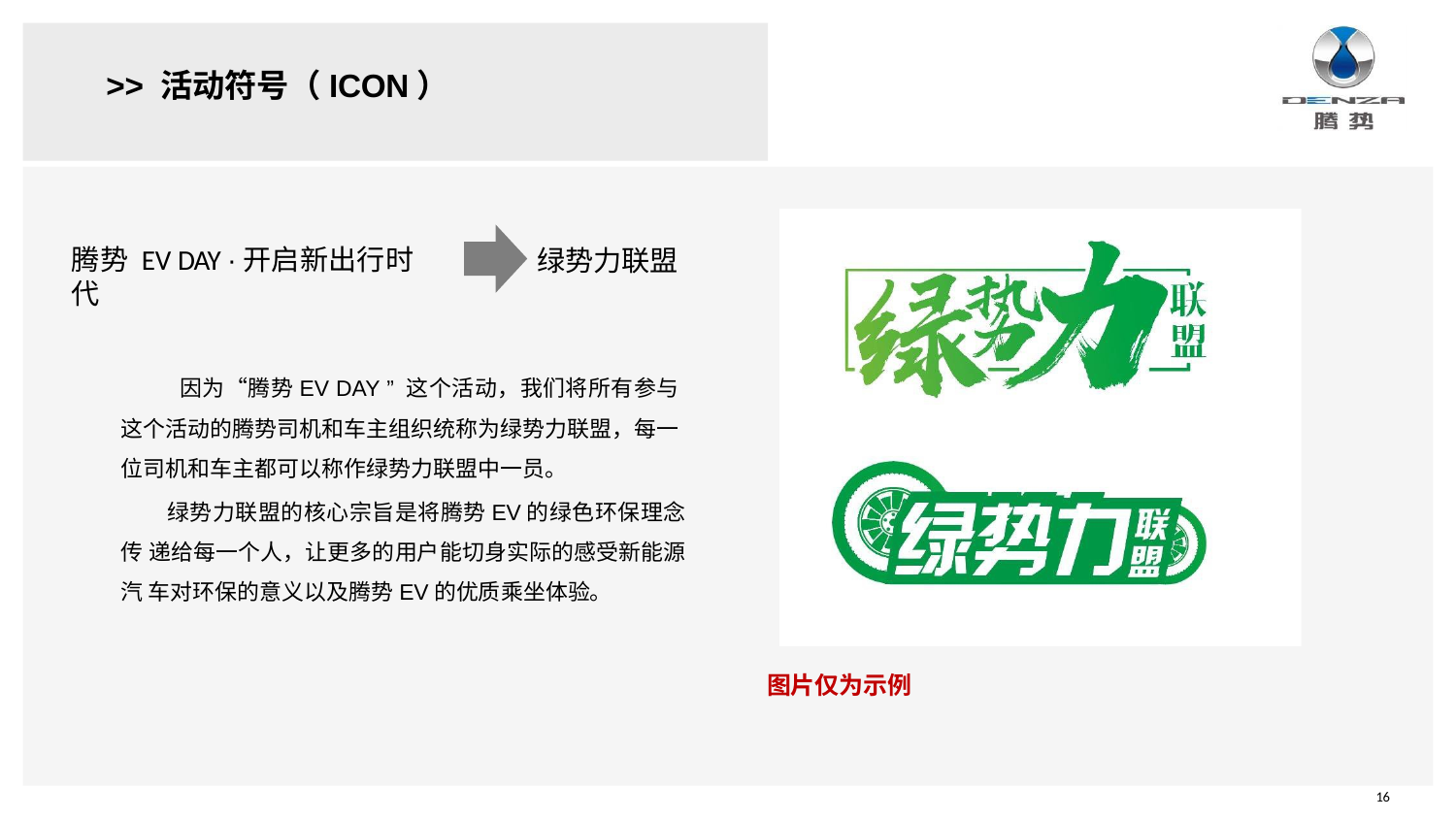

# >> 活动符号（ICON）

腾势 EV DAY ·开启新出行时代
绿势力联盟
因为“腾势EV DAY ” 这个活动，我们将所有参与 这个活动的腾势司机和车主组织统称为绿势力联盟，每一 位司机和车主都可以称作绿势力联盟中一员。
绿势力联盟的核心宗旨是将腾势EV的绿色环保理念传 递给每一个人，让更多的用户能切身实际的感受新能源汽 车对环保的意义以及腾势EV的优质乘坐体验。

图片仅为示例
16